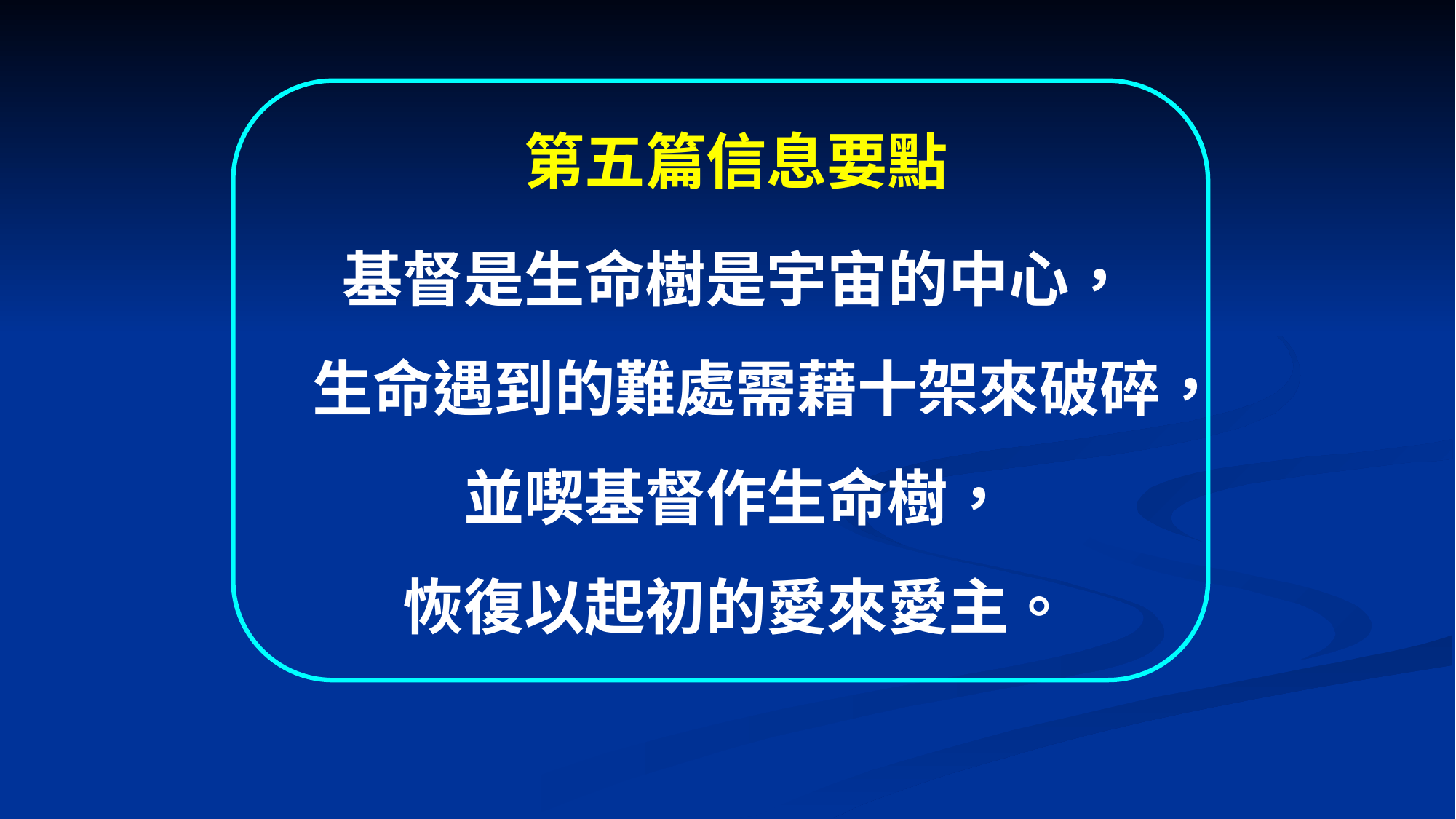

第五篇信息要點
基督是生命樹是宇宙的中心，
生命遇到的難處需藉十架來破碎，
並喫基督作生命樹，
恢復以起初的愛來愛主。